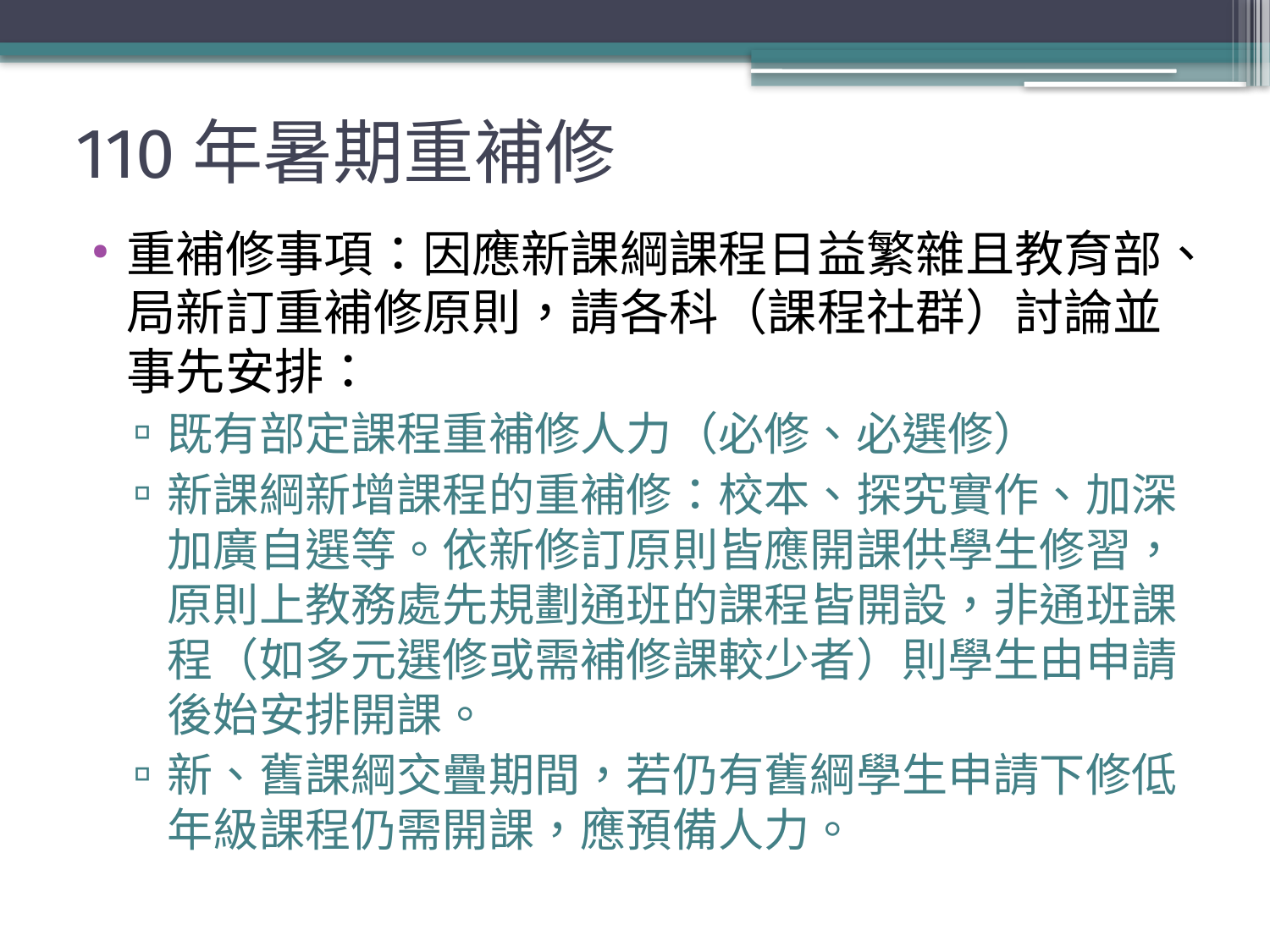

# 110年暑期重補修
重補修事項：因應新課綱課程日益繁雜且教育部、局新訂重補修原則，請各科（課程社群）討論並事先安排：
既有部定課程重補修人力（必修、必選修）
新課綱新增課程的重補修：校本、探究實作、加深加廣自選等。依新修訂原則皆應開課供學生修習，原則上教務處先規劃通班的課程皆開設，非通班課程（如多元選修或需補修課較少者）則學生由申請後始安排開課。
新、舊課綱交疊期間，若仍有舊綱學生申請下修低年級課程仍需開課，應預備人力。